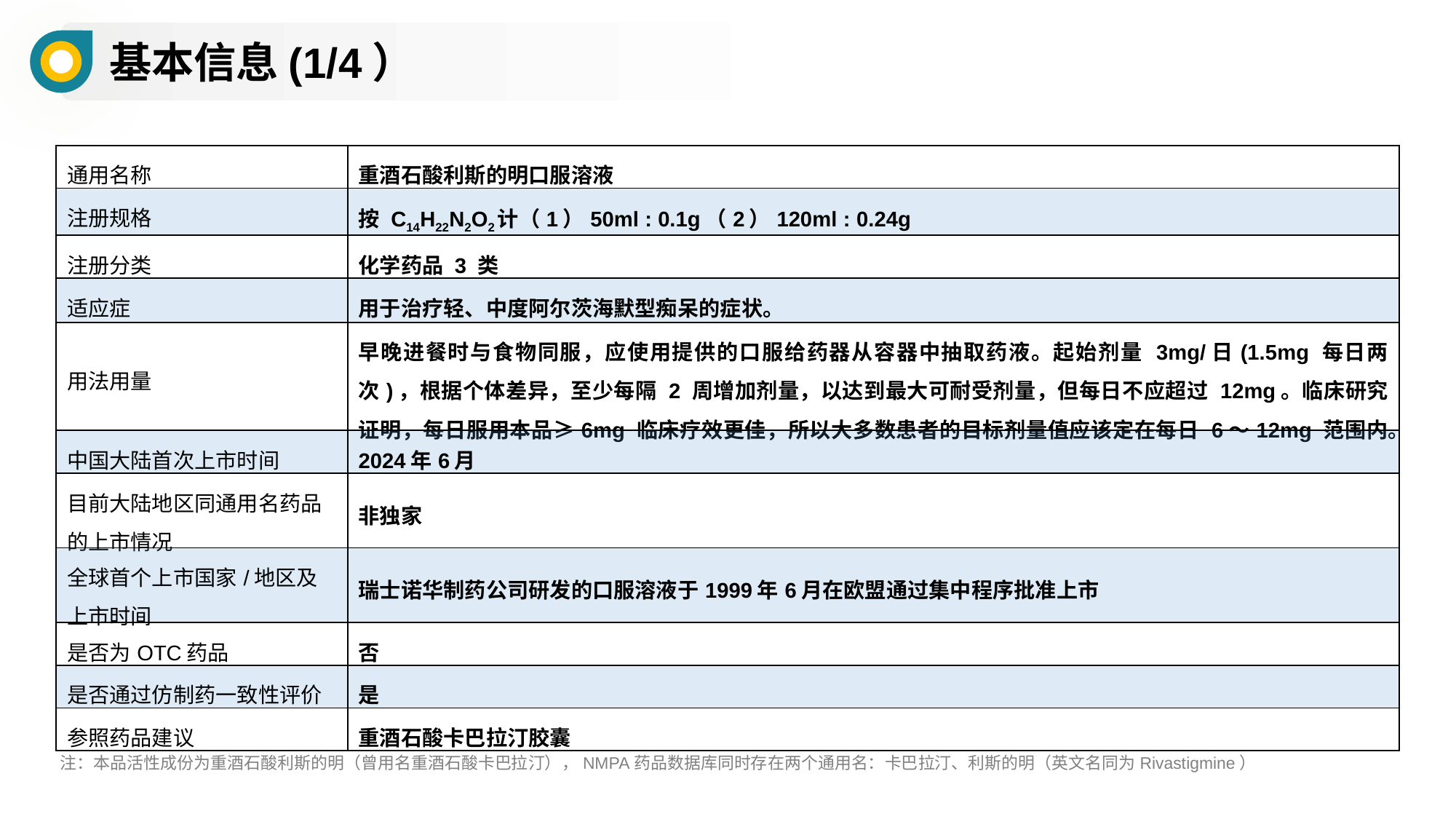

基本信息(1/4）
| 通用名称 | 重酒石酸利斯的明口服溶液 |
| --- | --- |
| 注册规格 | 按 C14H22N2O2计（1）50ml : 0.1g（2）120ml : 0.24g |
| 注册分类 | 化学药品 3 类 |
| 适应症 | 用于治疗轻、中度阿尔茨海默型痴呆的症状。 |
| 用法用量 | 早晚进餐时与食物同服，应使用提供的口服给药器从容器中抽取药液。起始剂量 3mg/日(1.5mg 每日两次)，根据个体差异，至少每隔 2 周增加剂量，以达到最大可耐受剂量，但每日不应超过 12mg。临床研究证明，每日服用本品≥6mg 临床疗效更佳，所以大多数患者的目标剂量值应该定在每日 6～12mg 范围内。 |
| 中国大陆首次上市时间 | 2024年6月 |
| 目前大陆地区同通用名药品的上市情况 | 非独家 |
| 全球首个上市国家/地区及上市时间 | 瑞士诺华制药公司研发的口服溶液于1999年6月在欧盟通过集中程序批准上市 |
| 是否为OTC药品 | 否 |
| 是否通过仿制药一致性评价 | 是 |
| 参照药品建议 | 重酒石酸卡巴拉汀胶囊 |
注：本品活性成份为重酒石酸利斯的明（曾用名重酒石酸卡巴拉汀），NMPA药品数据库同时存在两个通用名：卡巴拉汀、利斯的明（英文名同为Rivastigmine）